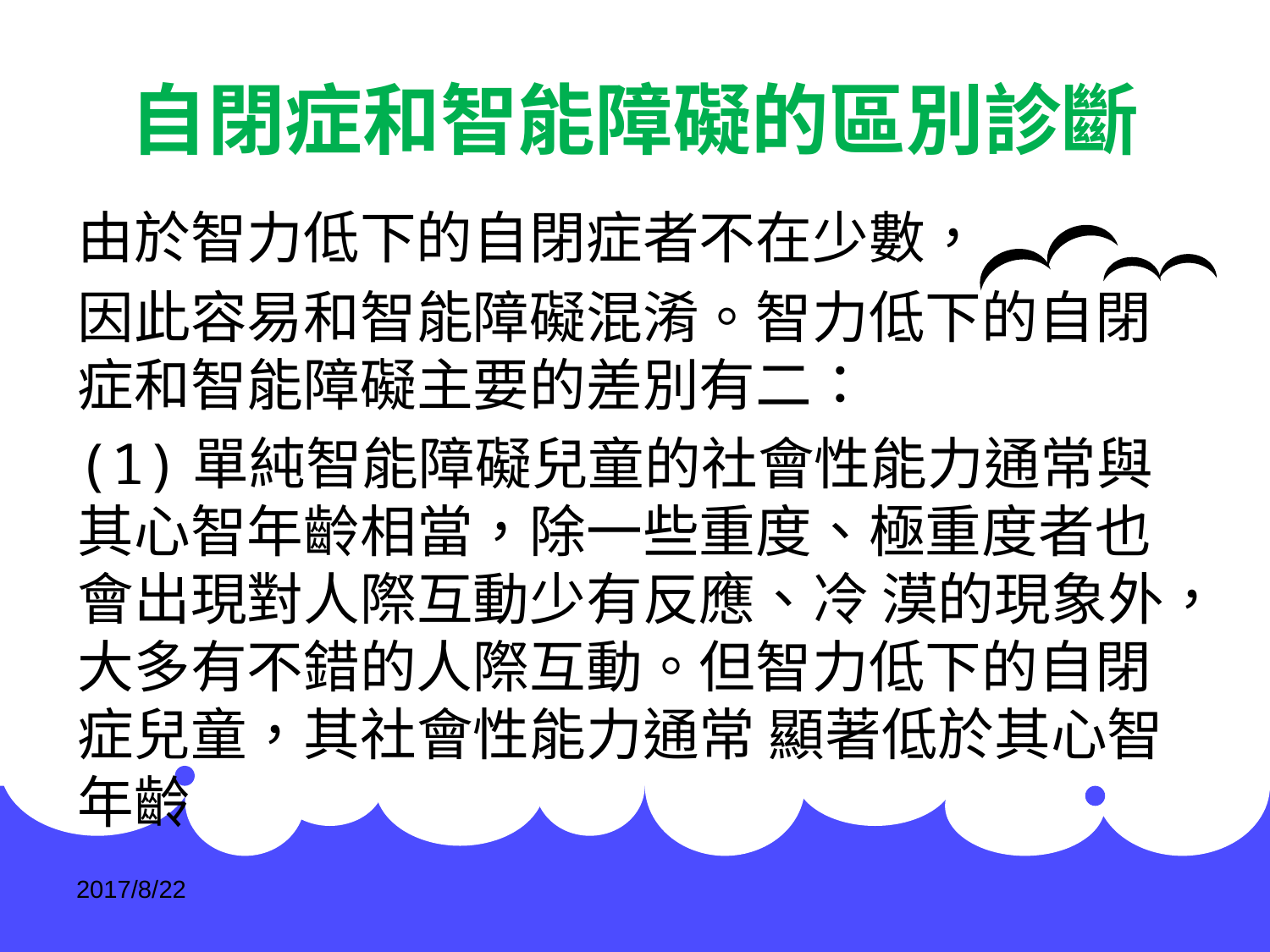

# 自閉症和智能障礙的區別診斷
由於智力低下的自閉症者不在少數，
因此容易和智能障礙混淆。智力低下的自閉症和智能障礙主要的差別有二：
(1)單純智能障礙兒童的社會性能力通常與其心智年齡相當，除一些重度、極重度者也會出現對人際互動少有反應、冷 漠的現象外，大多有不錯的人際互動。但智力低下的自閉症兒童，其社會性能力通常 顯著低於其心智年齡
2017/8/22